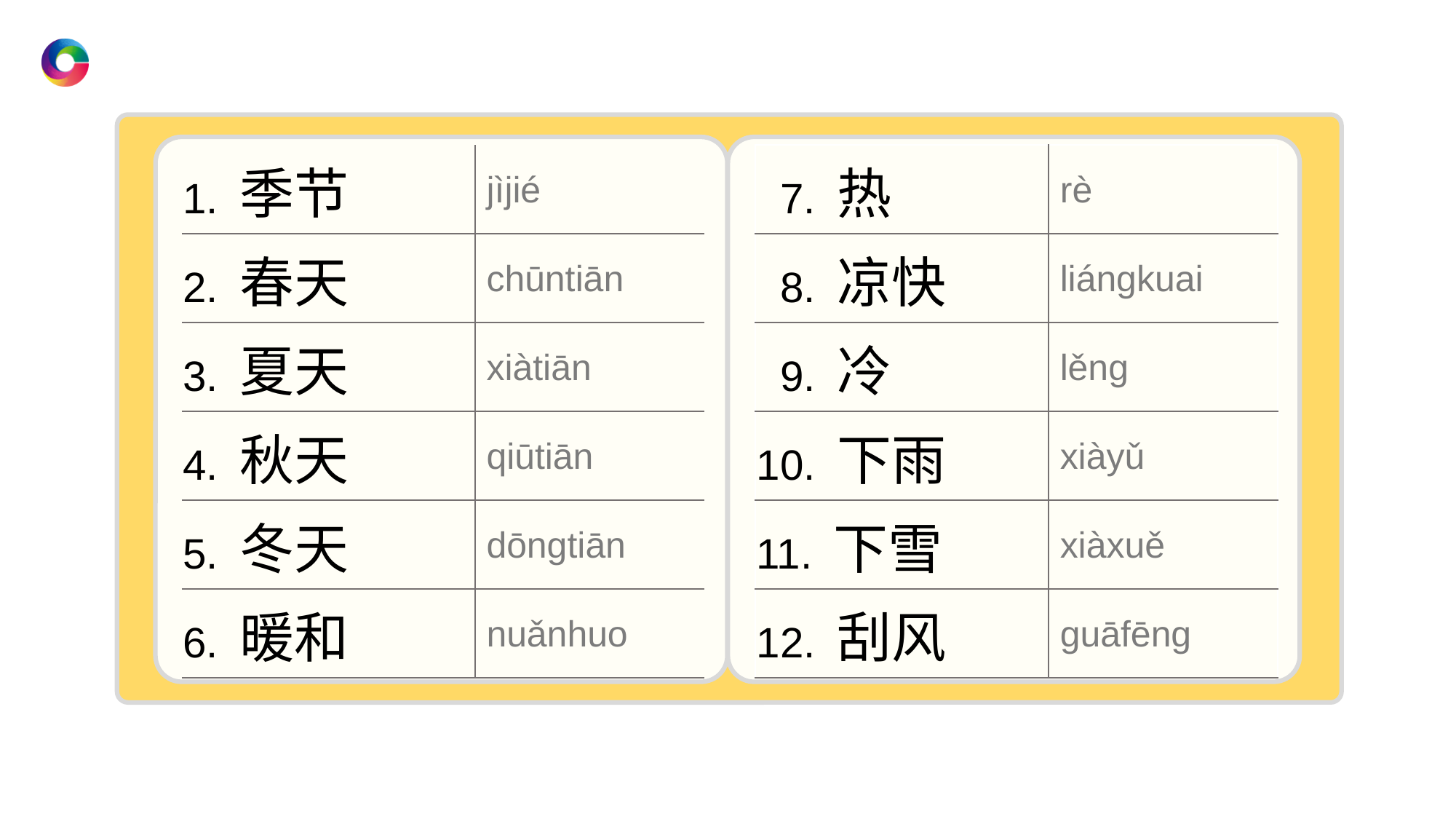

| 1. 季节 | jìjié |
| --- | --- |
| 2. 春天 | chūntiān |
| 3. 夏天 | xiàtiān |
| 4. 秋天 | qiūtiān |
| 5. 冬天 | dōnɡtiān |
| 6. 暖和 | nuǎnhuo |
| 7. 热 | rè |
| --- | --- |
| 8. 凉快 | liánɡkuai |
| 9. 冷 | lěnɡ |
| 10. 下雨 | xiàyǔ |
| 11. 下雪 | xiàxuě |
| 12. 刮风 | ɡuāfēnɡ |